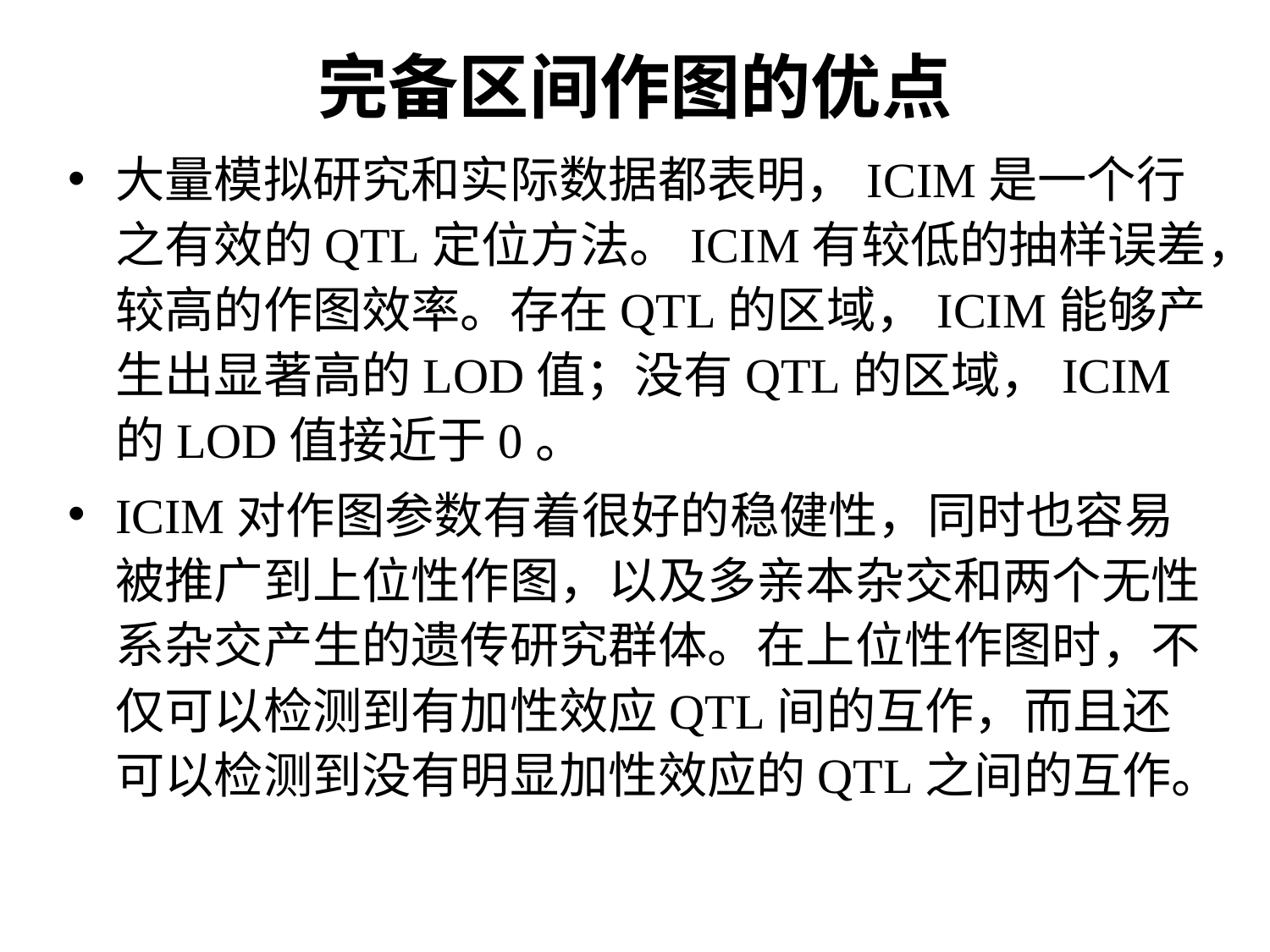

# 完备区间作图的优点
大量模拟研究和实际数据都表明，ICIM是一个行之有效的QTL定位方法。ICIM有较低的抽样误差，较高的作图效率。存在QTL的区域，ICIM能够产生出显著高的LOD值；没有QTL的区域，ICIM的LOD值接近于0。
ICIM对作图参数有着很好的稳健性，同时也容易被推广到上位性作图，以及多亲本杂交和两个无性系杂交产生的遗传研究群体。在上位性作图时，不仅可以检测到有加性效应QTL间的互作，而且还可以检测到没有明显加性效应的QTL之间的互作。